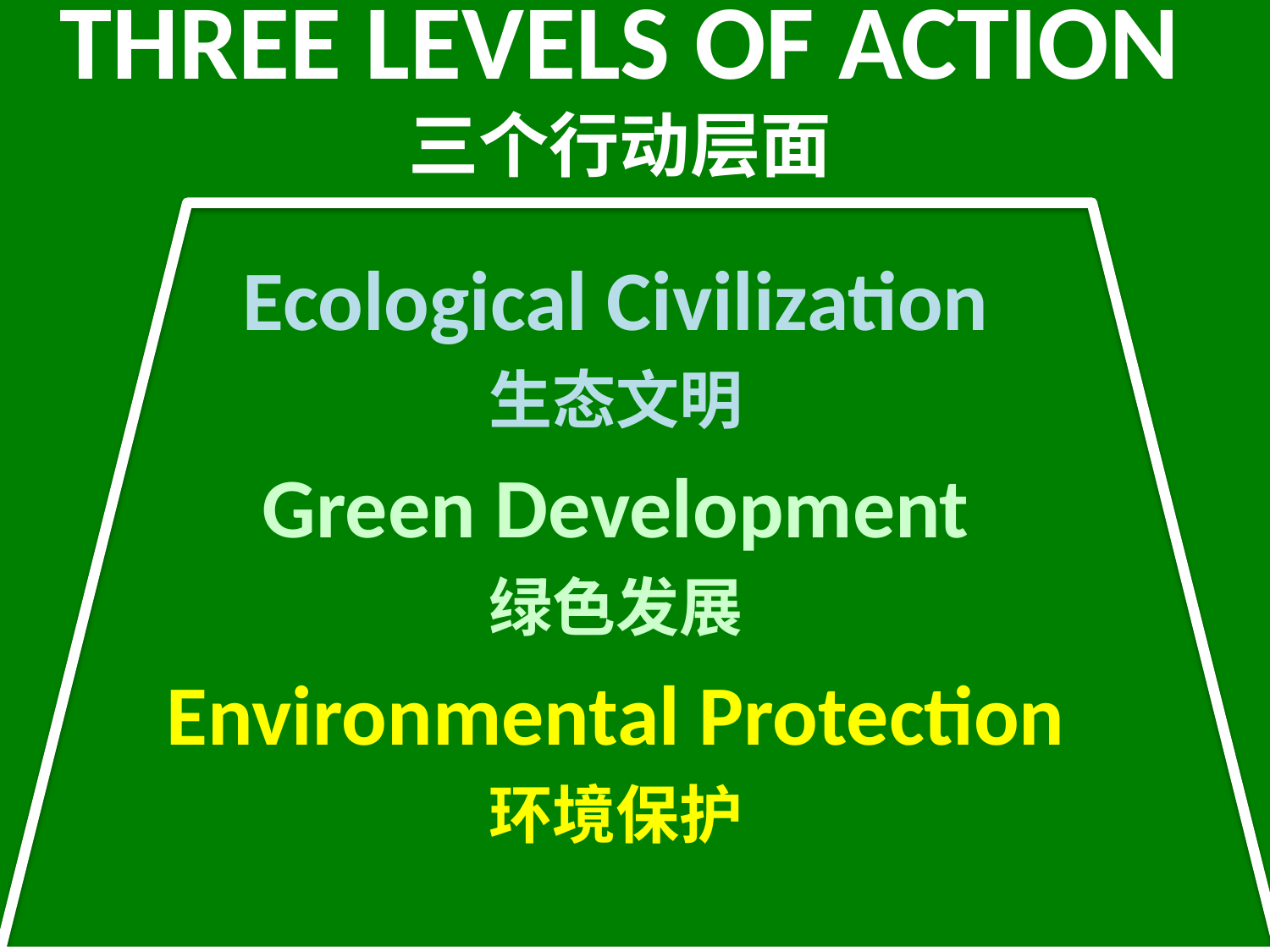

# THREE LEVELS OF ACTION 三个行动层面

Ecological Civilization
生态文明
Green Development
绿色发展
Environmental Protection
环境保护
2